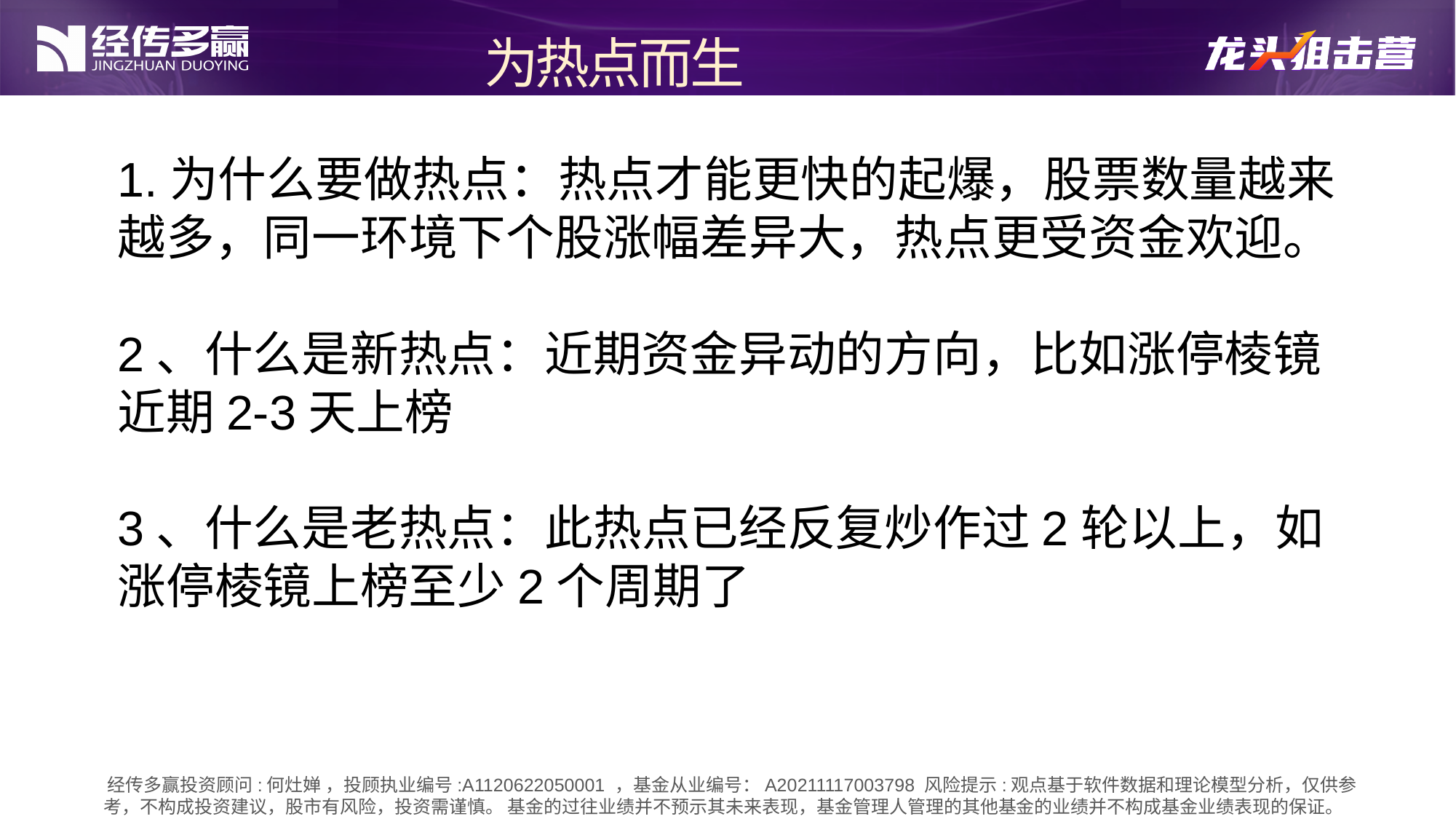

为热点而生
1.为什么要做热点：热点才能更快的起爆，股票数量越来越多，同一环境下个股涨幅差异大，热点更受资金欢迎。

2、什么是新热点：近期资金异动的方向，比如涨停棱镜近期2-3天上榜

3、什么是老热点：此热点已经反复炒作过2轮以上，如涨停棱镜上榜至少2个周期了
TMT景气  医药消费改善